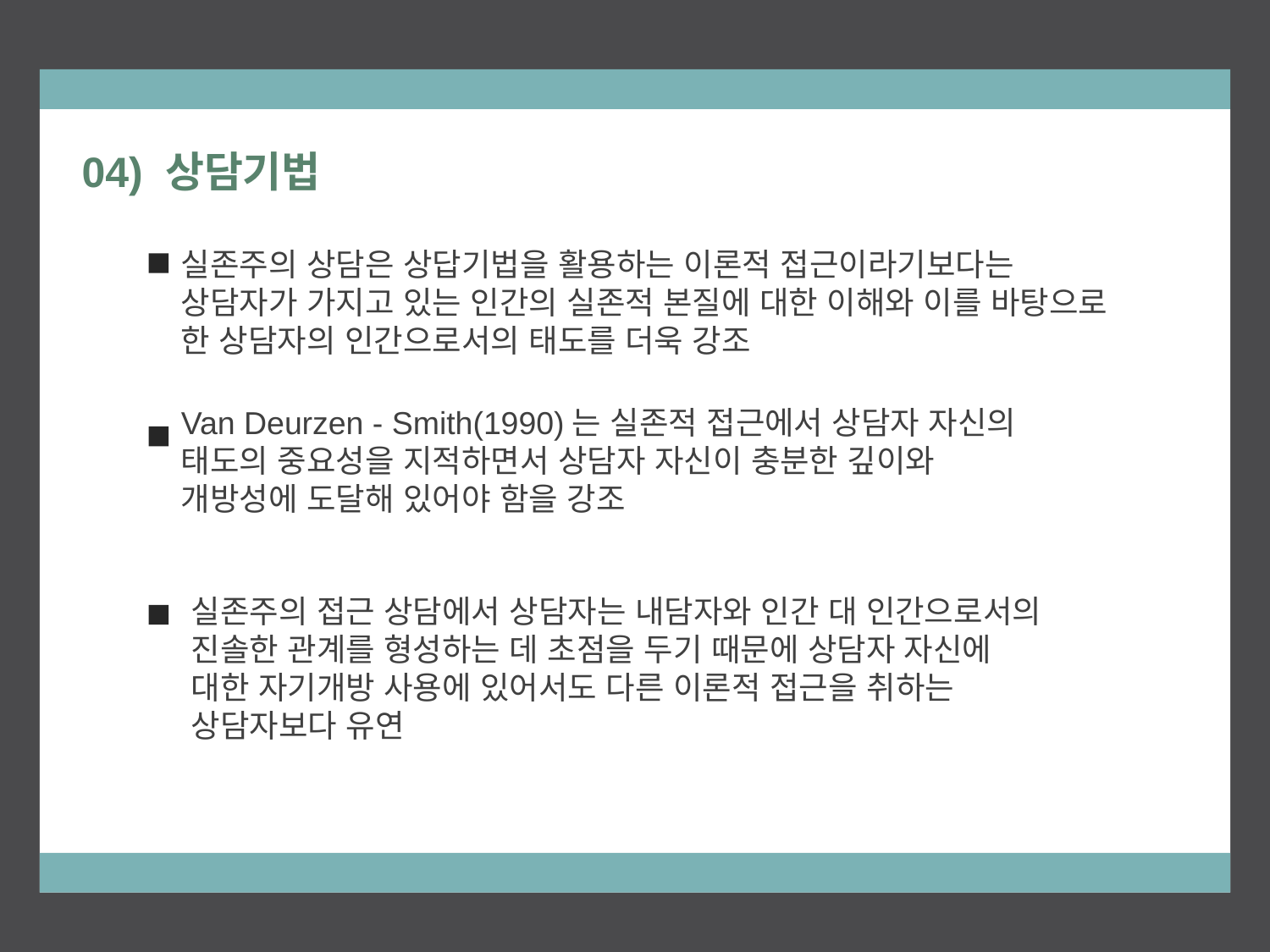

04) 상담기법
실존주의 상담은 상답기법을 활용하는 이론적 접근이라기보다는 상담자가 가지고 있는 인간의 실존적 본질에 대한 이해와 이를 바탕으로 한 상담자의 인간으로서의 태도를 더욱 강조

Van Deurzen - Smith(1990)는 실존적 접근에서 상담자 자신의 태도의 중요성을 지적하면서 상담자 자신이 충분한 깊이와 개방성에 도달해 있어야 함을 강조

실존주의 접근 상담에서 상담자는 내담자와 인간 대 인간으로서의 진솔한 관계를 형성하는 데 초점을 두기 때문에 상담자 자신에 대한 자기개방 사용에 있어서도 다른 이론적 접근을 취하는 상담자보다 유연